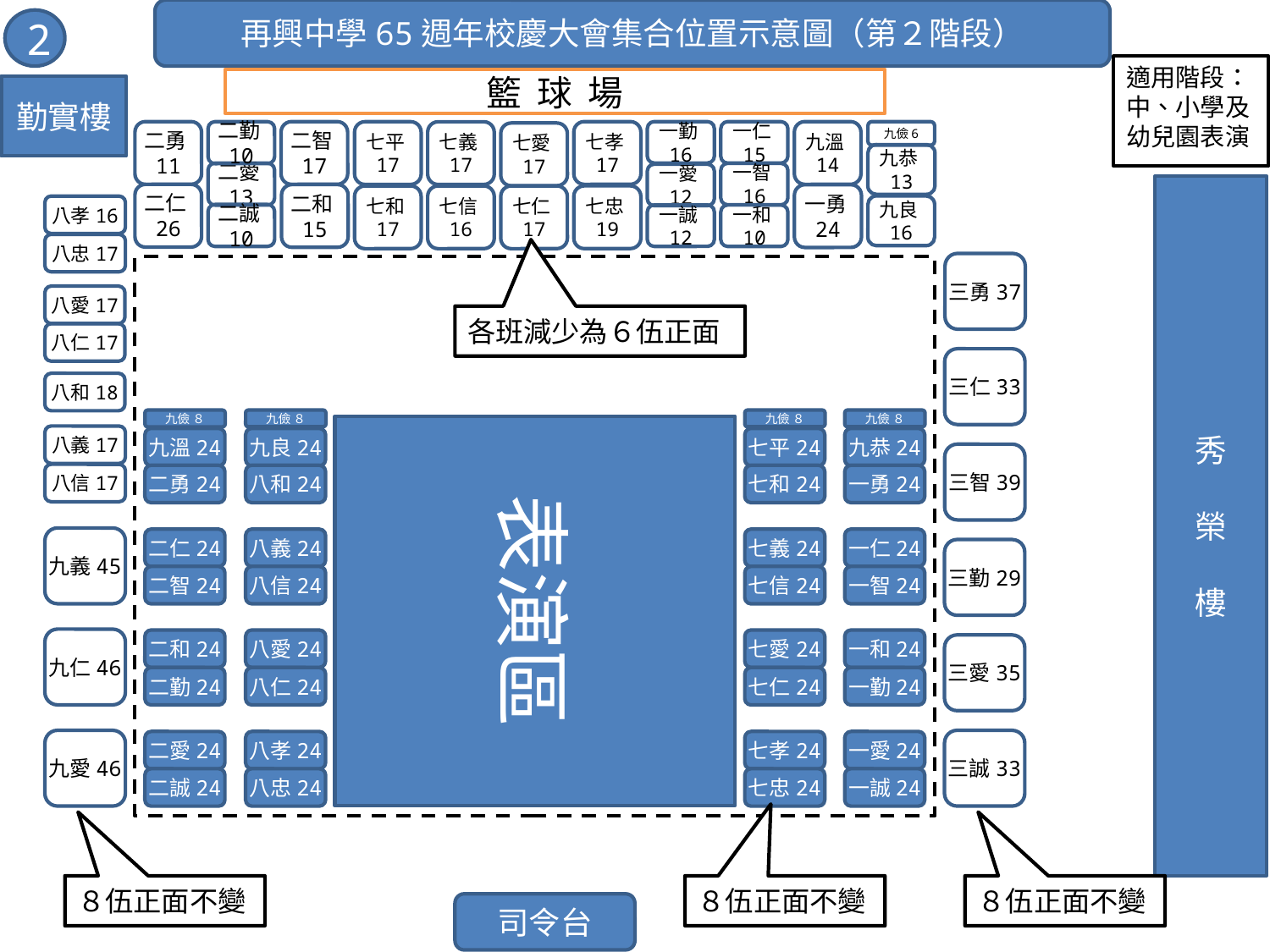

再興中學65週年校慶大會集合位置示意圖（第２階段）
2
適用階段：
中、小學及幼兒園表演
籃  球  場
勤實樓
二勇11
二仁26
二勤10
二愛13
二誠10
二智17
二和15
七孝17
七忠19
一勤16
一愛12
一誠12
一仁15
一智16
一和10
九溫14
一勇24
九儉6
九恭13
九良16
七平17
七和17
七義17
七信16
七愛17
七仁17
秀

榮

樓
八孝16
八忠17
三勇37

八愛17
八仁17
各班減少為６伍正面
三仁33
八和18
九儉 ８
九溫24
二勇24
九儉 ８
九良24
八和24
九儉 ８
七平24
七和24
九儉 ８
九恭24
一勇24
表演區
八義17
八信17
三智39
九義45
二仁24
二智24
八義24
八信24
七義24
七信24
一仁24
一智24
三勤29
九仁46
二和24
二勤24
八愛24
八仁24
七愛24
七仁24
一和24
一勤24
三愛35
九愛46
三誠33
二愛24
二誠24
八孝24
八忠24
七孝24
七忠24
一愛24
一誠24
８伍正面不變
８伍正面不變
８伍正面不變
司令台